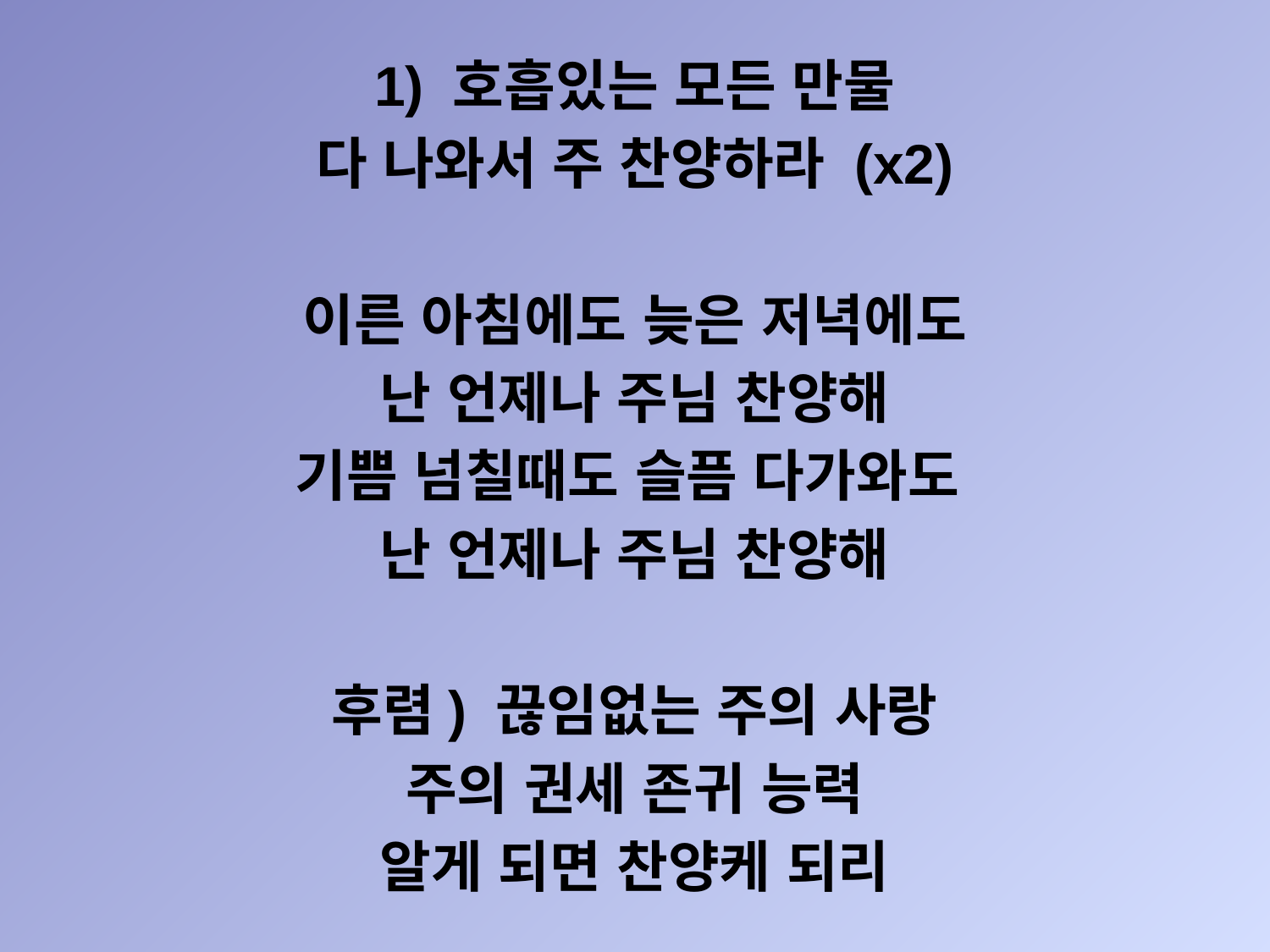

1) 호흡있는 모든 만물
다 나와서 주 찬양하라 (x2)

이른 아침에도 늦은 저녁에도
난 언제나 주님 찬양해
기쁨 넘칠때도 슬픔 다가와도
난 언제나 주님 찬양해

후렴) 끊임없는 주의 사랑
주의 권세 존귀 능력
알게 되면 찬양케 되리